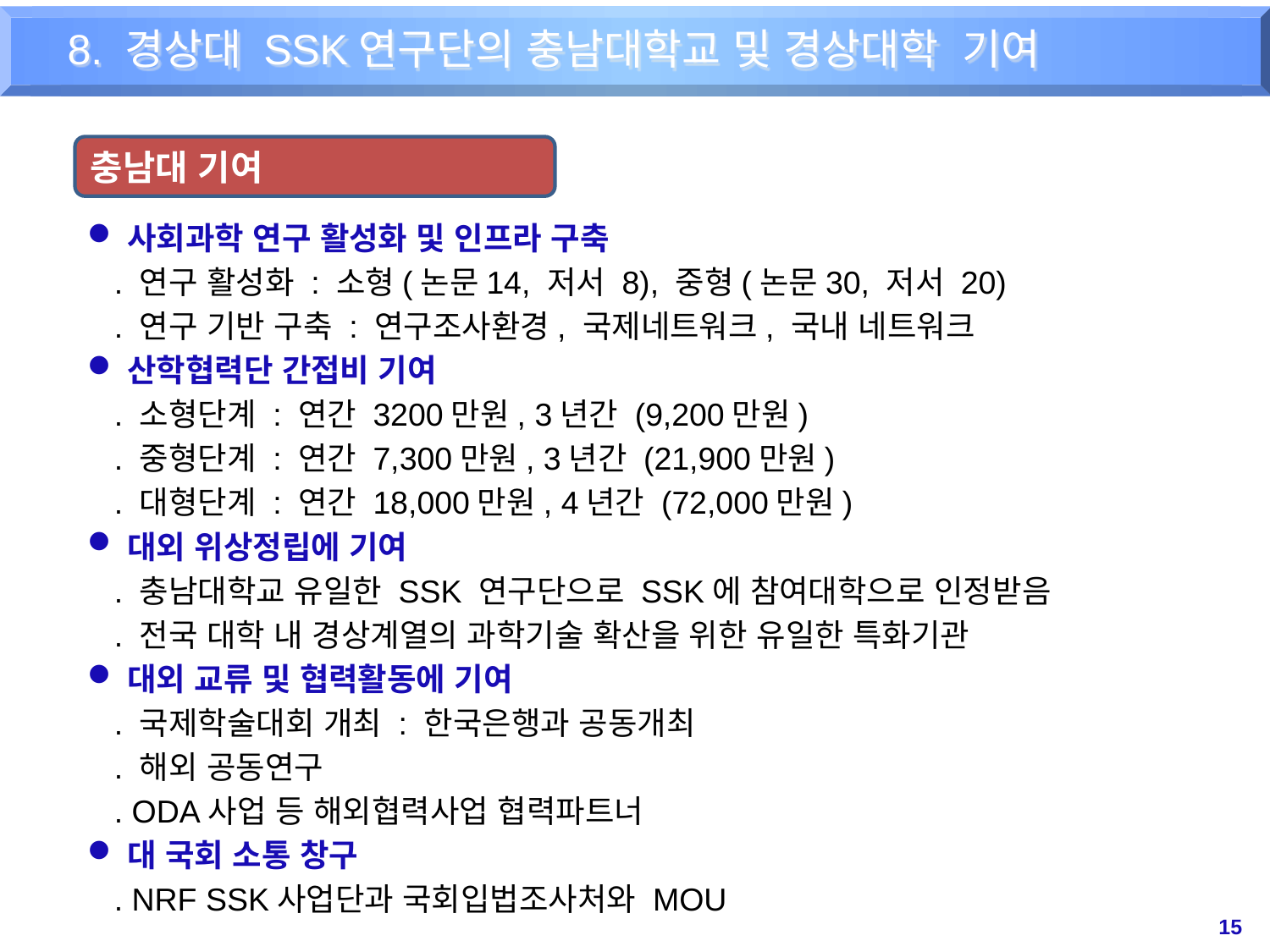

8. 경상대 SSK연구단의 충남대학교 및 경상대학  기여
충남대 기여
사회과학 연구 활성화 및 인프라 구축
   . 연구 활성화 : 소형(논문14, 저서 8), 중형(논문30, 저서 20)
   . 연구 기반 구축 : 연구조사환경, 국제네트워크, 국내 네트워크
산학협력단 간접비 기여
   . 소형단계 : 연간 3200만원, 3년간 (9,200만원)
   . 중형단계 : 연간 7,300만원, 3년간 (21,900만원)
   . 대형단계 : 연간 18,000만원, 4년간 (72,000만원)
대외 위상정립에 기여
   . 충남대학교 유일한 SSK 연구단으로 SSK에 참여대학으로 인정받음
   . 전국 대학 내 경상계열의 과학기술 확산을 위한 유일한 특화기관
대외 교류 및 협력활동에 기여
   . 국제학술대회 개최 : 한국은행과 공동개최
   . 해외 공동연구
   . ODA사업 등 해외협력사업 협력파트너
대 국회 소통 창구
   . NRF SSK사업단과 국회입법조사처와 MOU
15